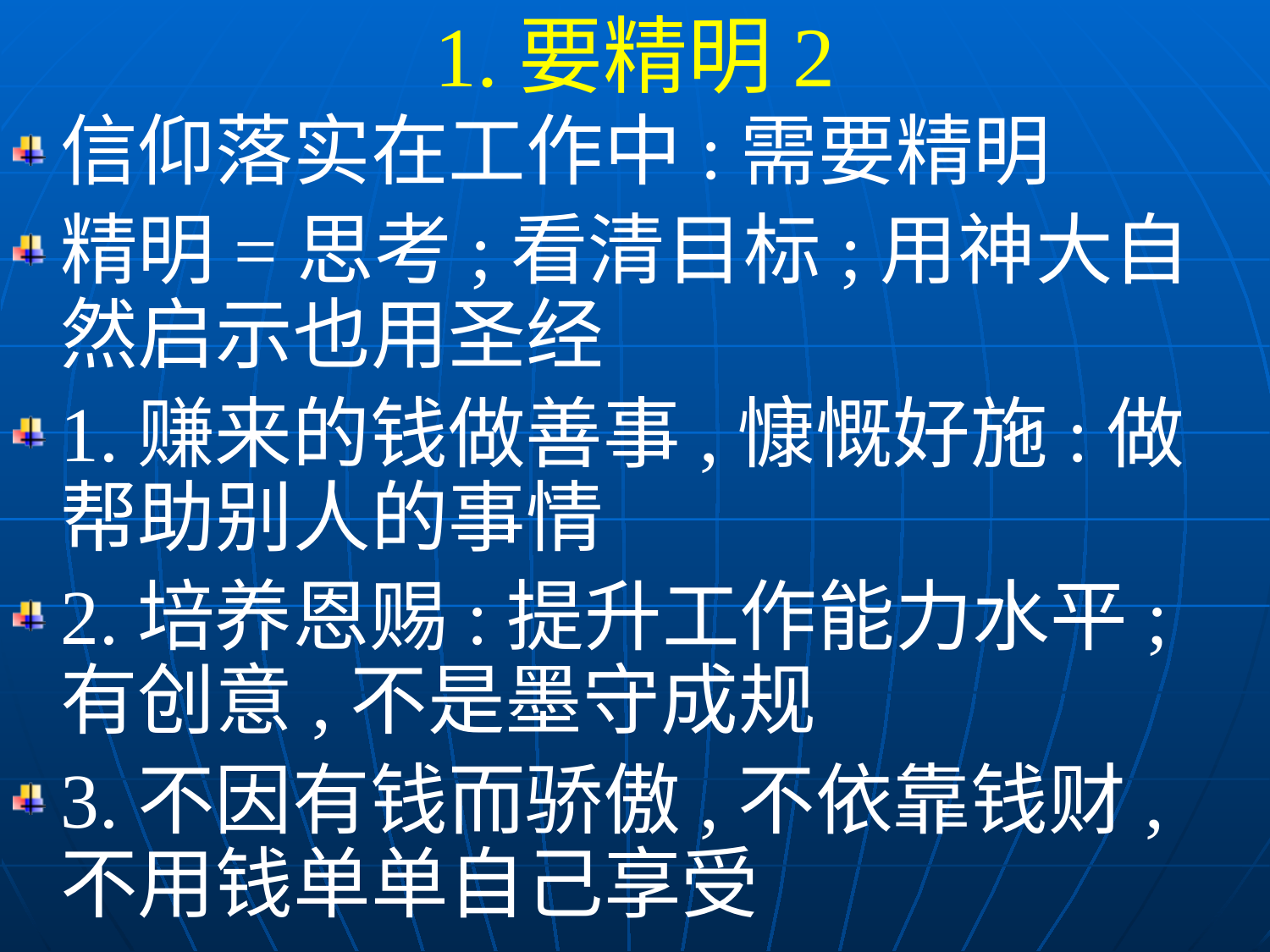

1.要精明2
信仰落实在工作中:需要精明
精明=思考;看清目标;用神大自然启示也用圣经
1.赚来的钱做善事,慷慨好施:做帮助别人的事情
2.培养恩赐:提升工作能力水平;有创意,不是墨守成规
3.不因有钱而骄傲,不依靠钱财,不用钱单单自己享受